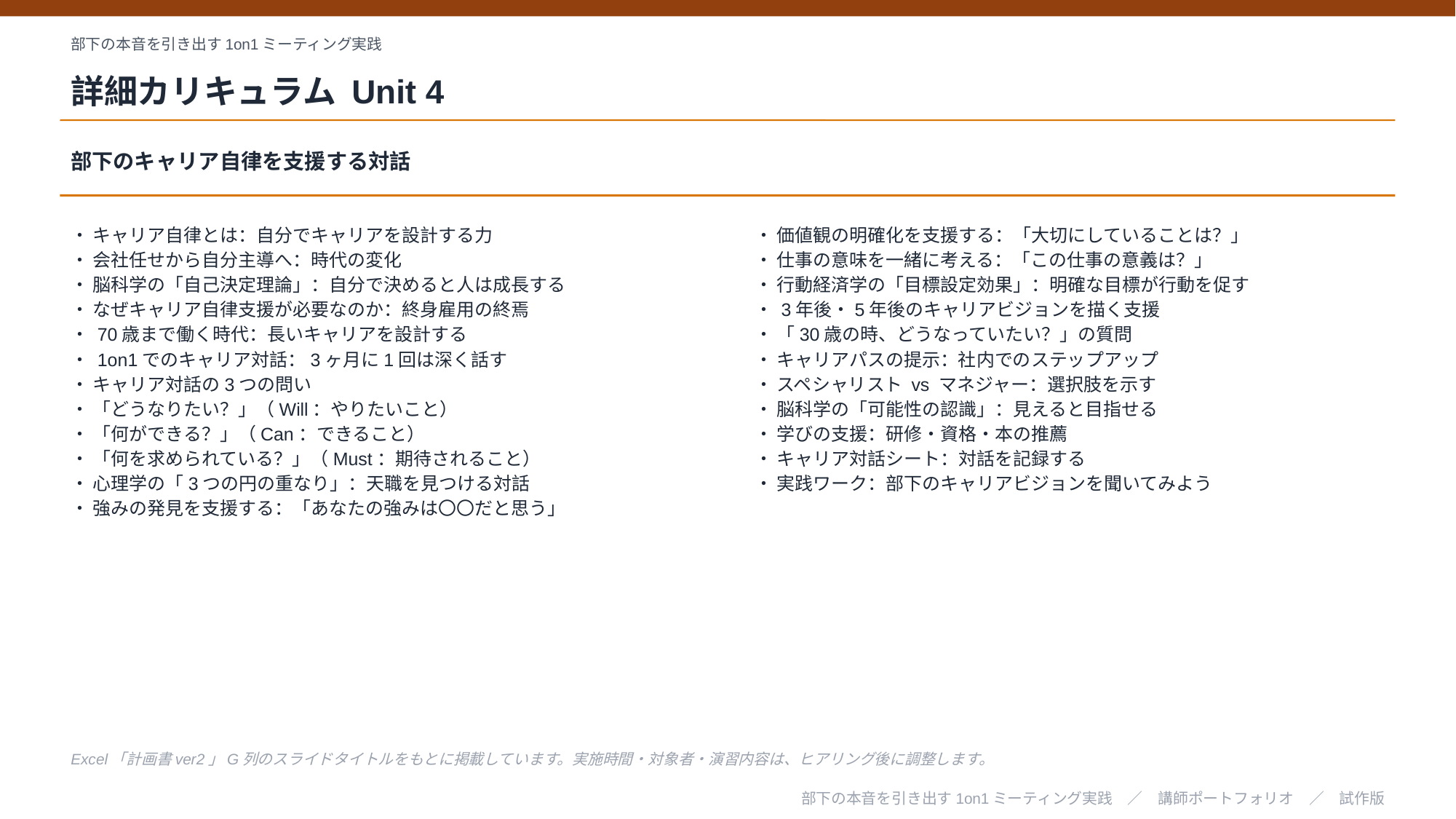

部下の本音を引き出す1on1ミーティング実践
詳細カリキュラム Unit 4

部下のキャリア自律を支援する対話

・ キャリア自律とは：自分でキャリアを設計する力
・ 会社任せから自分主導へ：時代の変化
・ 脳科学の「自己決定理論」：自分で決めると人は成長する
・ なぜキャリア自律支援が必要なのか：終身雇用の終焉
・ 70歳まで働く時代：長いキャリアを設計する
・ 1on1でのキャリア対話：3ヶ月に1回は深く話す
・ キャリア対話の3つの問い
・ 「どうなりたい？」（Will：やりたいこと）
・ 「何ができる？」（Can：できること）
・ 「何を求められている？」（Must：期待されること）
・ 心理学の「3つの円の重なり」：天職を見つける対話
・ 強みの発見を支援する：「あなたの強みは〇〇だと思う」
・ 価値観の明確化を支援する：「大切にしていることは？」
・ 仕事の意味を一緒に考える：「この仕事の意義は？」
・ 行動経済学の「目標設定効果」：明確な目標が行動を促す
・ 3年後・5年後のキャリアビジョンを描く支援
・ 「30歳の時、どうなっていたい？」の質問
・ キャリアパスの提示：社内でのステップアップ
・ スペシャリスト vs マネジャー：選択肢を示す
・ 脳科学の「可能性の認識」：見えると目指せる
・ 学びの支援：研修・資格・本の推薦
・ キャリア対話シート：対話を記録する
・ 実践ワーク：部下のキャリアビジョンを聞いてみよう
Excel「計画書ver2」G列のスライドタイトルをもとに掲載しています。実施時間・対象者・演習内容は、ヒアリング後に調整します。
部下の本音を引き出す1on1ミーティング実践　／　講師ポートフォリオ　／　試作版